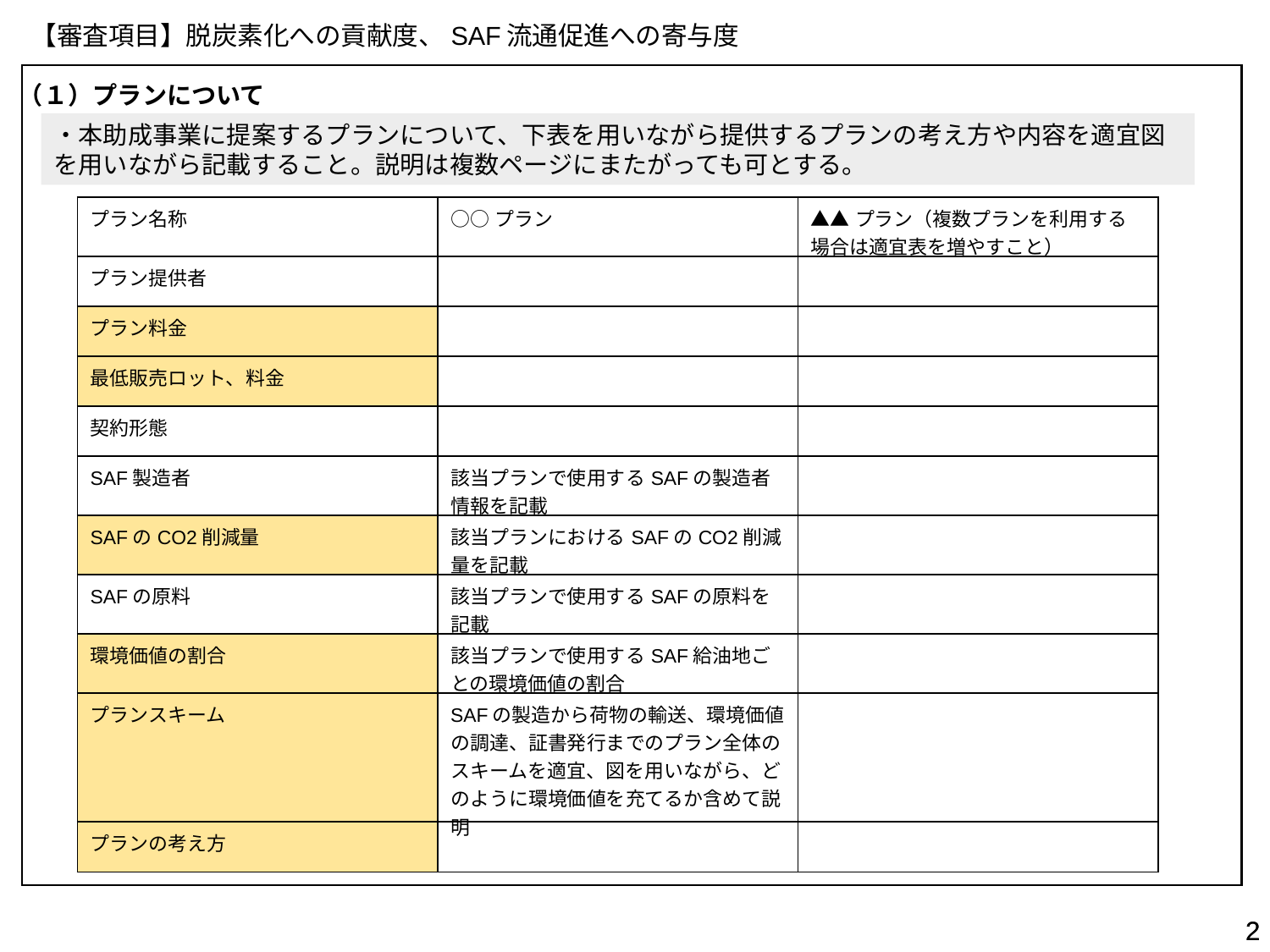

【審査項目】脱炭素化への貢献度、SAF流通促進への寄与度

（１）プランについて
・本助成事業に提案するプランについて、下表を用いながら提供するプランの考え方や内容を適宜図を用いながら記載すること。説明は複数ページにまたがっても可とする。
| プラン名称 | ○○プラン | ▲▲プラン（複数プランを利用する場合は適宜表を増やすこと） |
| --- | --- | --- |
| プラン提供者 |  |  |
| プラン料金 |  |  |
| 最低販売ロット、料金 |  |  |
| 契約形態 |  |  |
| SAF製造者 | 該当プランで使用するSAFの製造者情報を記載 |  |
| SAFのCO2削減量 | 該当プランにおけるSAFのCO2削減量を記載 |  |
| SAFの原料 | 該当プランで使用するSAFの原料を記載 |  |
| 環境価値の割合 | 該当プランで使用するSAF給油地ごとの環境価値の割合 |  |
| プランスキーム | SAFの製造から荷物の輸送、環境価値の調達、証書発行までのプラン全体のスキームを適宜、図を用いながら、どのように環境価値を充てるか含めて説明 |  |
| プランの考え方 |  |  |
2
2